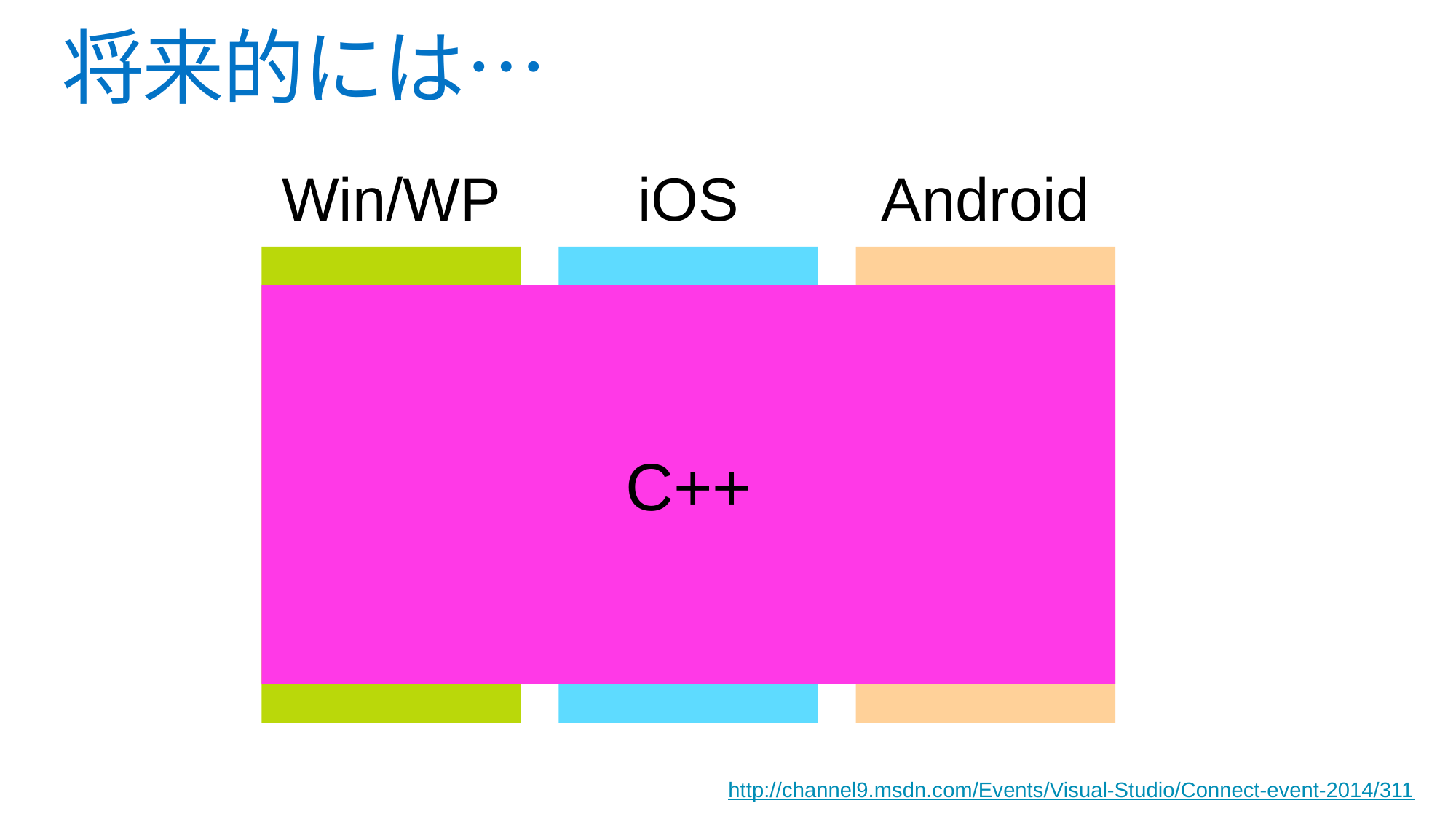

# 将来的には…
Win/WP
iOS
Android

C++
http://channel9.msdn.com/Events/Visual-Studio/Connect-event-2014/311